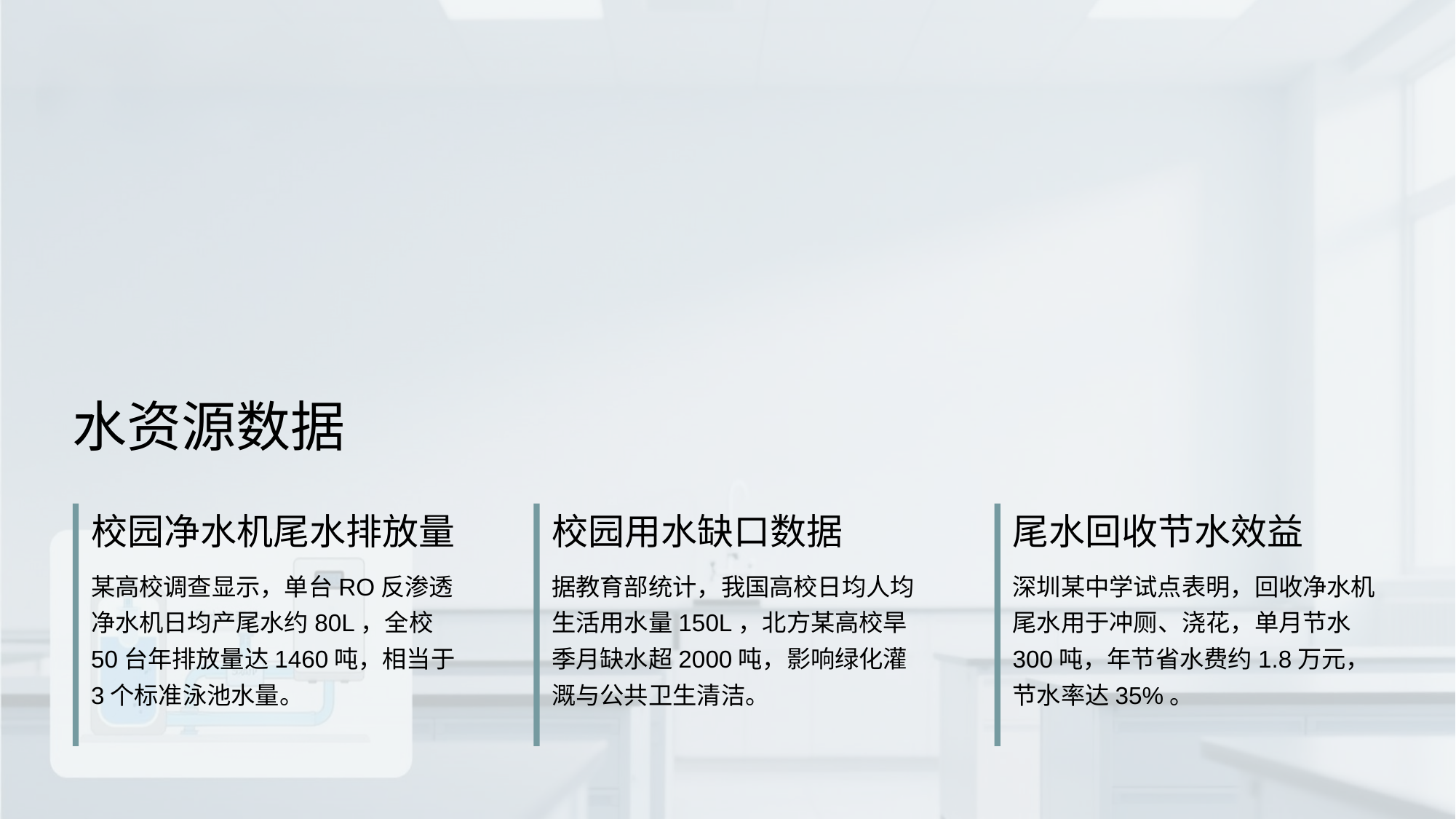

水资源数据

校园净水机尾水排放量

校园用水缺口数据

尾水回收节水效益
某高校调查显示，单台RO反渗透净水机日均产尾水约80L，全校50台年排放量达1460吨，相当于3个标准泳池水量。
据教育部统计，我国高校日均人均生活用水量150L，北方某高校旱季月缺水超2000吨，影响绿化灌溉与公共卫生清洁。
深圳某中学试点表明，回收净水机尾水用于冲厕、浇花，单月节水300吨，年节省水费约1.8万元，节水率达35%。